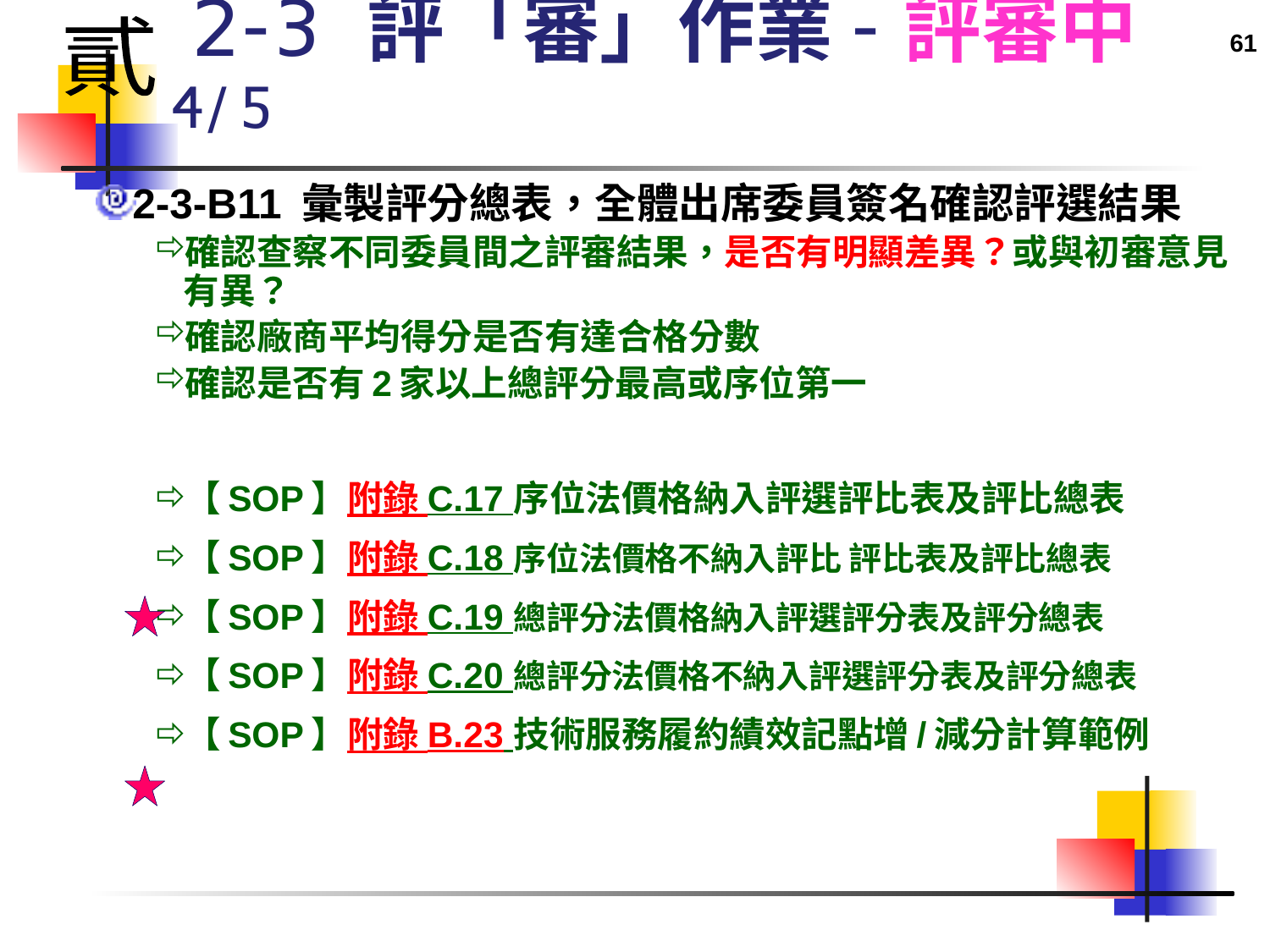

61
貳
# 2-3 評「審」作業-評審中 4/5
2-3-B11 彙製評分總表，全體出席委員簽名確認評選結果
確認查察不同委員間之評審結果，是否有明顯差異？或與初審意見有異？
確認廠商平均得分是否有達合格分數
確認是否有2家以上總評分最高或序位第一

【SOP】附錄 C.17 序位法價格納入評選評比表及評比總表
【SOP】附錄 C.18 序位法價格不納入評比 評比表及評比總表
【SOP】附錄 C.19 總評分法價格納入評選評分表及評分總表
【SOP】附錄 C.20 總評分法價格不納入評選評分表及評分總表
【SOP】附錄 B.23 技術服務履約績效記點增/減分計算範例